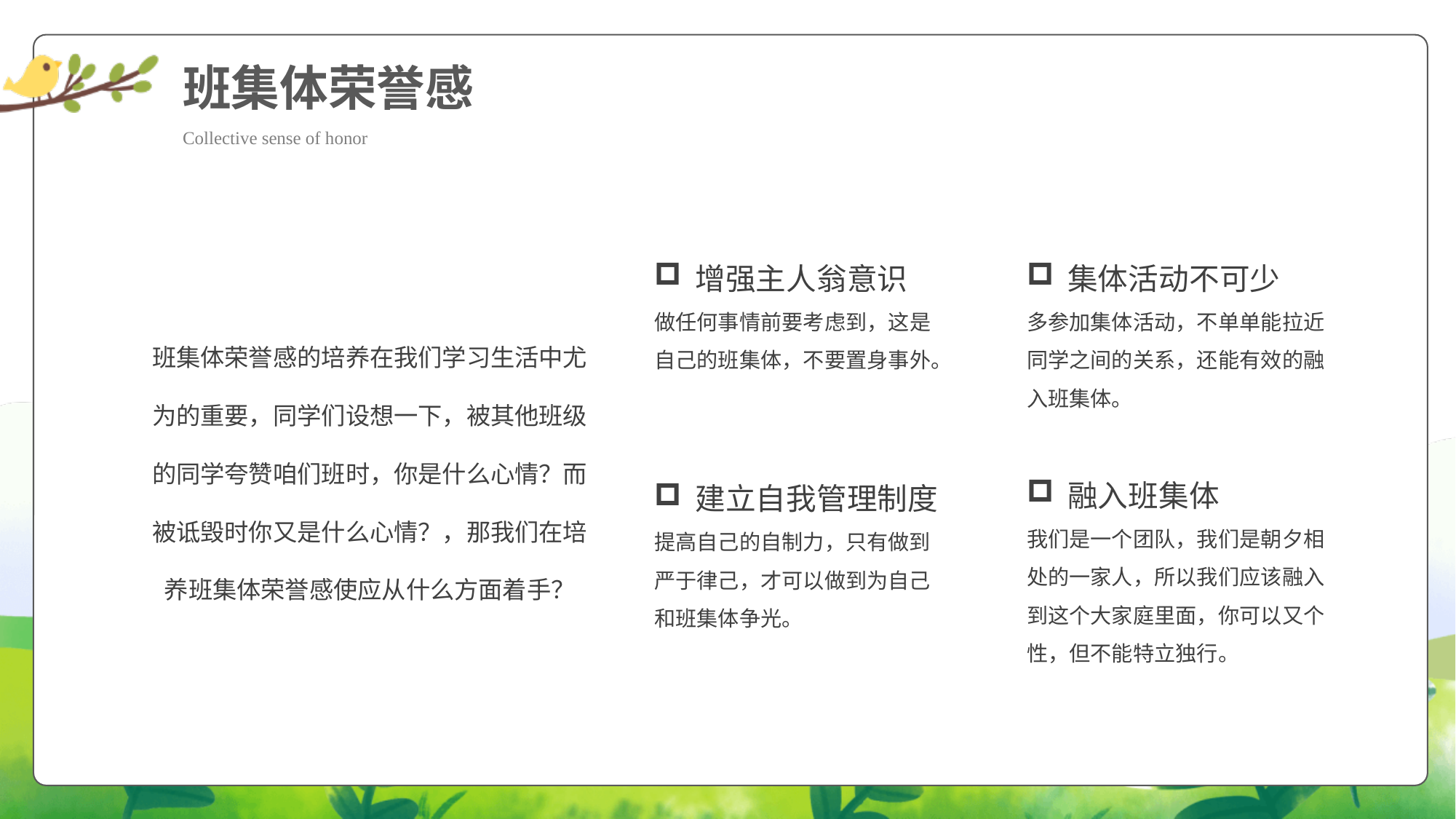

班集体荣誉感
Collective sense of honor
增强主人翁意识
做任何事情前要考虑到，这是自己的班集体，不要置身事外。
集体活动不可少
多参加集体活动，不单单能拉近同学之间的关系，还能有效的融入班集体。
班集体荣誉感的培养在我们学习生活中尤为的重要，同学们设想一下，被其他班级的同学夸赞咱们班时，你是什么心情？而被诋毁时你又是什么心情？，那我们在培养班集体荣誉感使应从什么方面着手？
融入班集体
我们是一个团队，我们是朝夕相处的一家人，所以我们应该融入到这个大家庭里面，你可以又个性，但不能特立独行。
建立自我管理制度
提高自己的自制力，只有做到严于律己，才可以做到为自己和班集体争光。
docerID:327037375